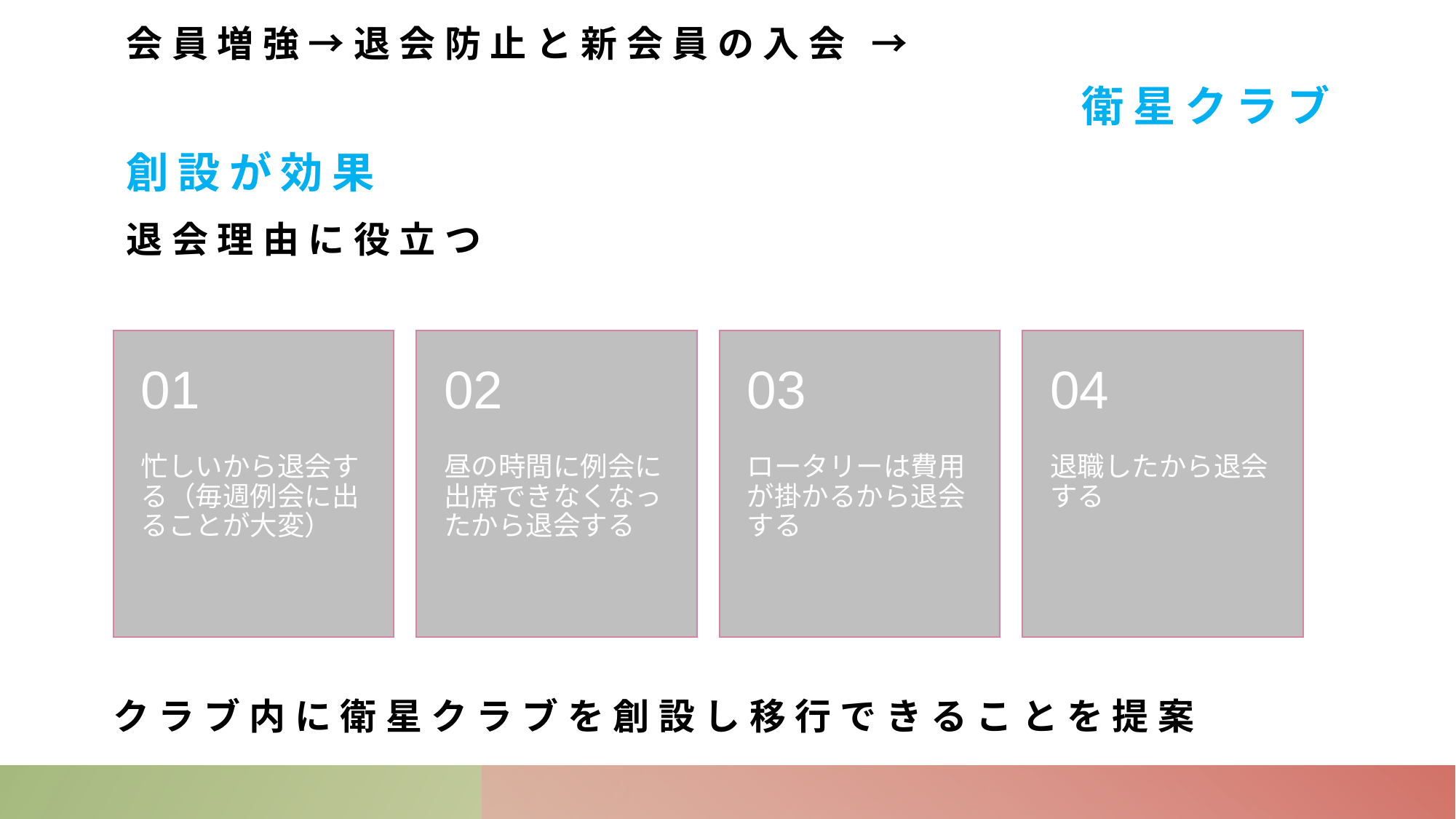

会員増強→退会防止と新会員の入会 →
　　　　　　　　　　　　　　　　　　　　　衛星クラブ創設が効果

退会理由に役立つ
忙しいから退会する（毎週例会に出ることが大変）
01
昼の時間に例会に出席できなくなったから退会する
02
ロータリーは費用が掛かるから退会する
03
退職したから退会する
04

# クラブ内に衛星クラブを創設し移行できることを提案